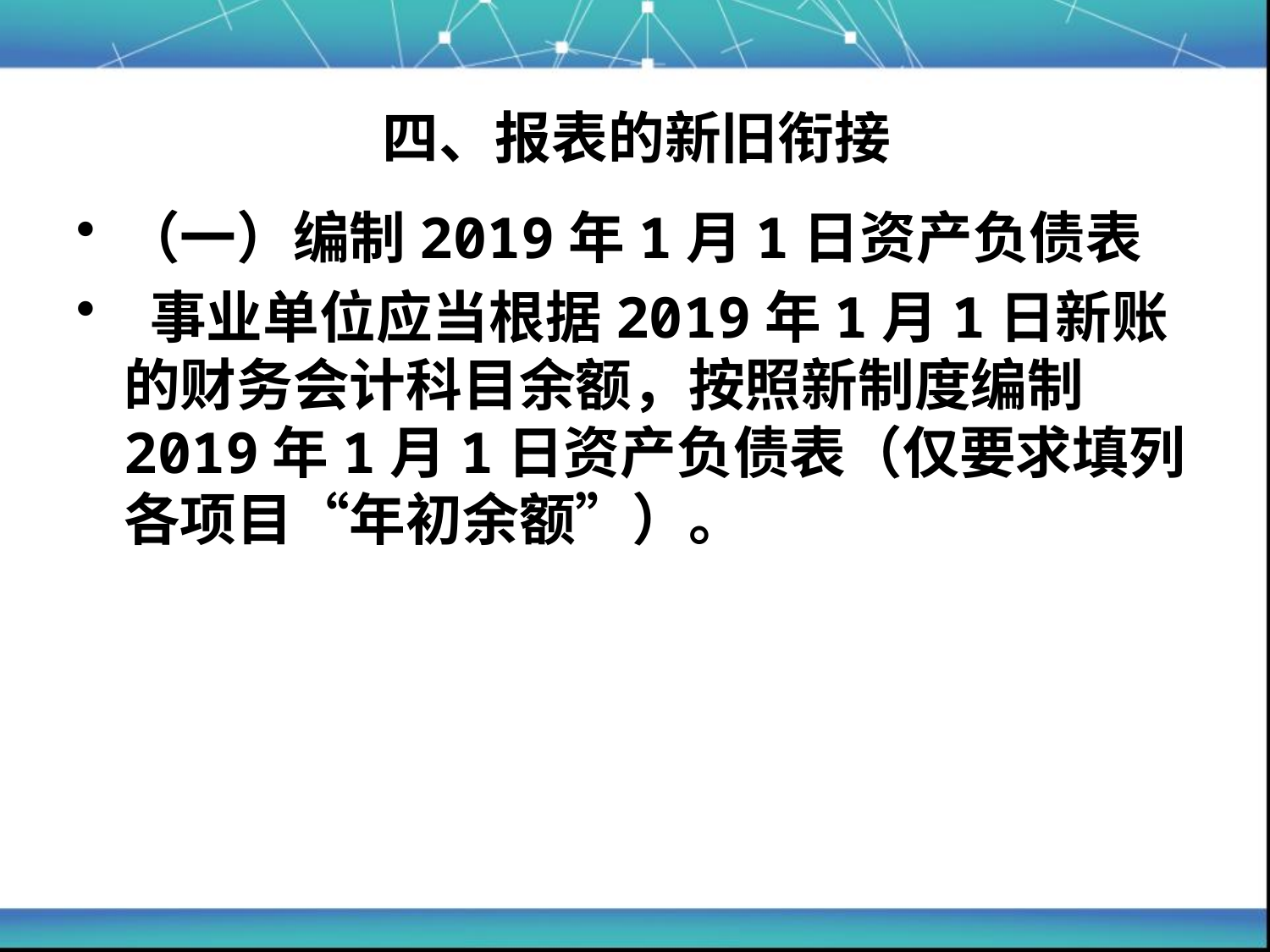

# 四、报表的新旧衔接
（一）编制2019年1月1日资产负债表
 事业单位应当根据2019年1月1日新账的财务会计科目余额，按照新制度编制2019年1月1日资产负债表（仅要求填列各项目“年初余额”）。